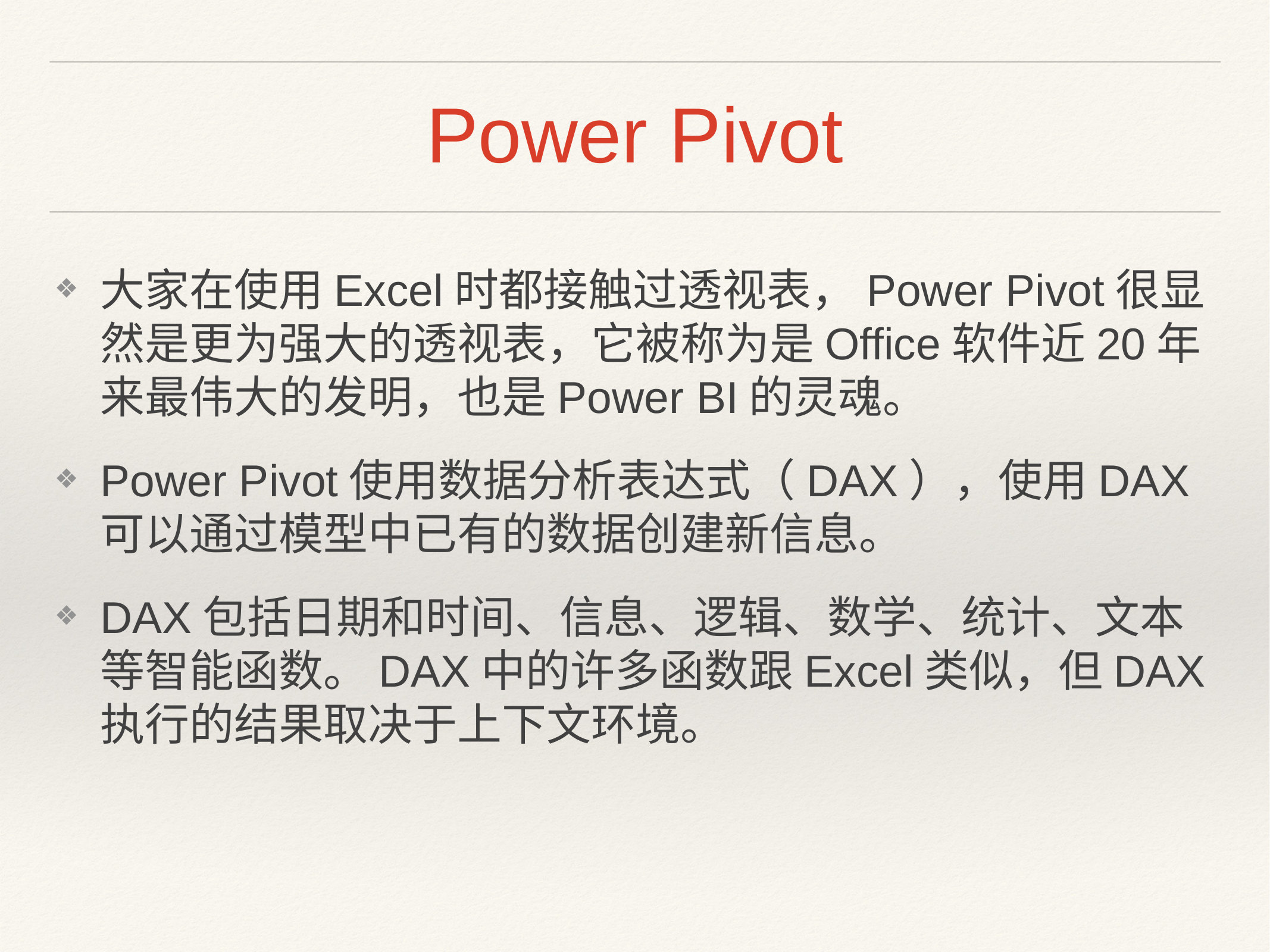

# Power Pivot
大家在使用Excel时都接触过透视表，Power Pivot很显然是更为强大的透视表，它被称为是Office软件近20年来最伟大的发明，也是Power BI的灵魂。
Power Pivot使用数据分析表达式（DAX），使用DAX可以通过模型中已有的数据创建新信息。
DAX包括日期和时间、信息、逻辑、数学、统计、文本等智能函数。DAX中的许多函数跟Excel类似，但DAX执行的结果取决于上下文环境。